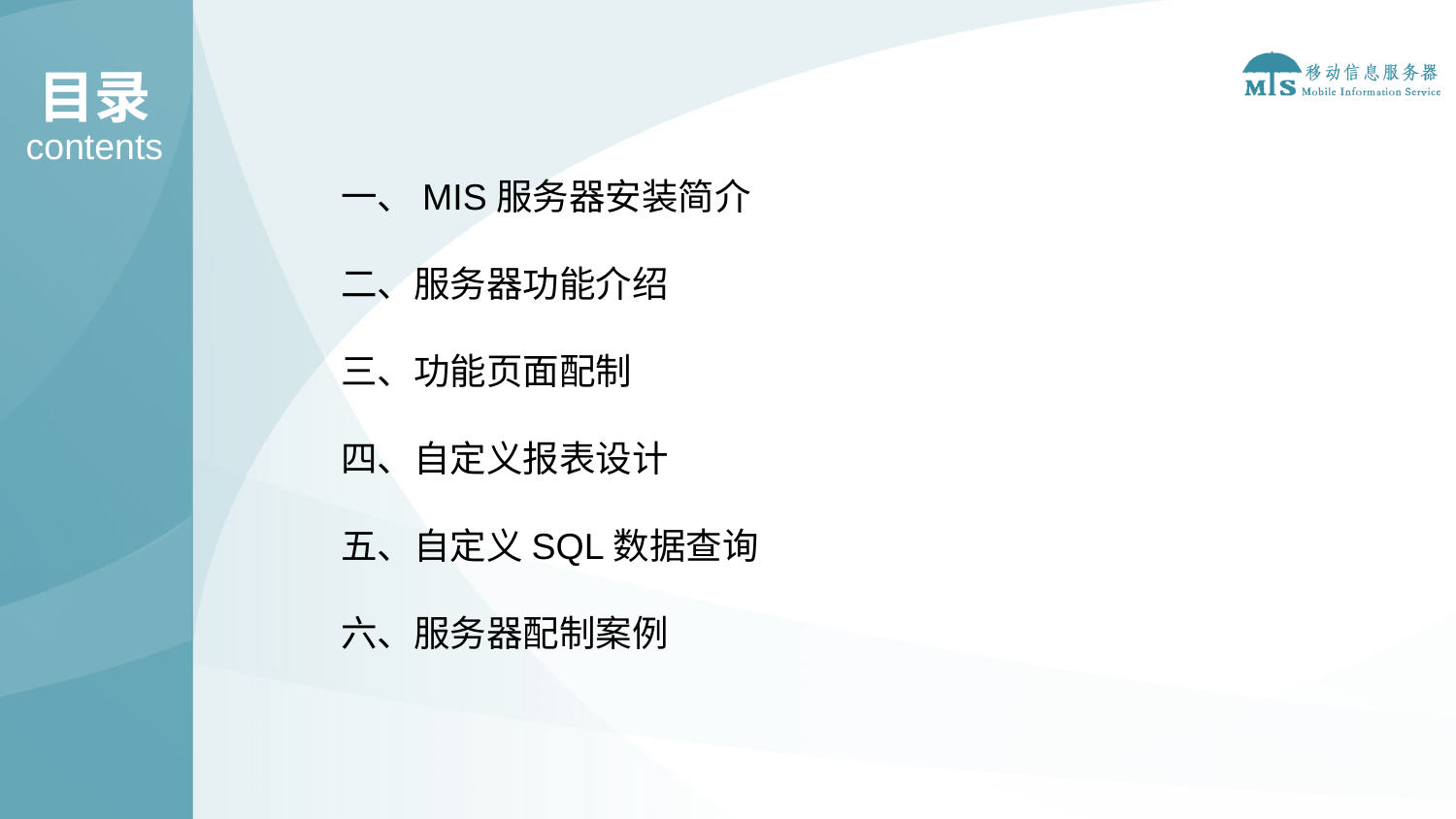

一、MIS服务器安装简介
二、服务器功能介绍
三、功能页面配制
四、自定义报表设计
五、自定义SQL数据查询
六、服务器配制案例